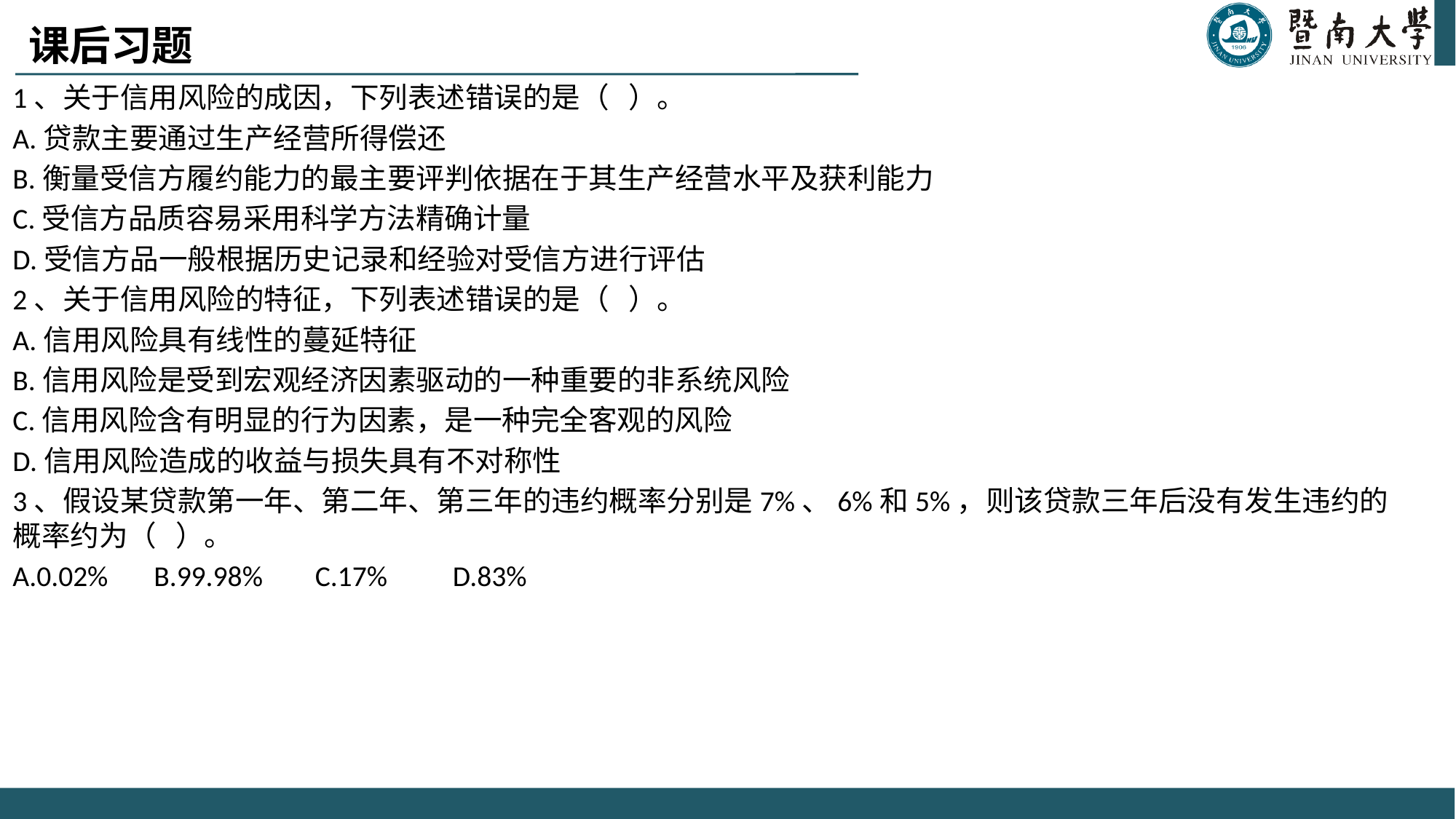

课后习题
1、关于信用风险的成因，下列表述错误的是（   ）。
A.贷款主要通过生产经营所得偿还
B.衡量受信方履约能力的最主要评判依据在于其生产经营水平及获利能力
C.受信方品质容易采用科学方法精确计量
D.受信方品一般根据历史记录和经验对受信方进行评估
2、关于信用风险的特征，下列表述错误的是（   ）。
A.信用风险具有线性的蔓延特征
B.信用风险是受到宏观经济因素驱动的一种重要的非系统风险
C.信用风险含有明显的行为因素，是一种完全客观的风险
D.信用风险造成的收益与损失具有不对称性
3、假设某贷款第一年、第二年、第三年的违约概率分别是7%、6%和5%，则该贷款三年后没有发生违约的概率约为（   ）。
A.0.02%       B.99.98%        C.17%          D.83%